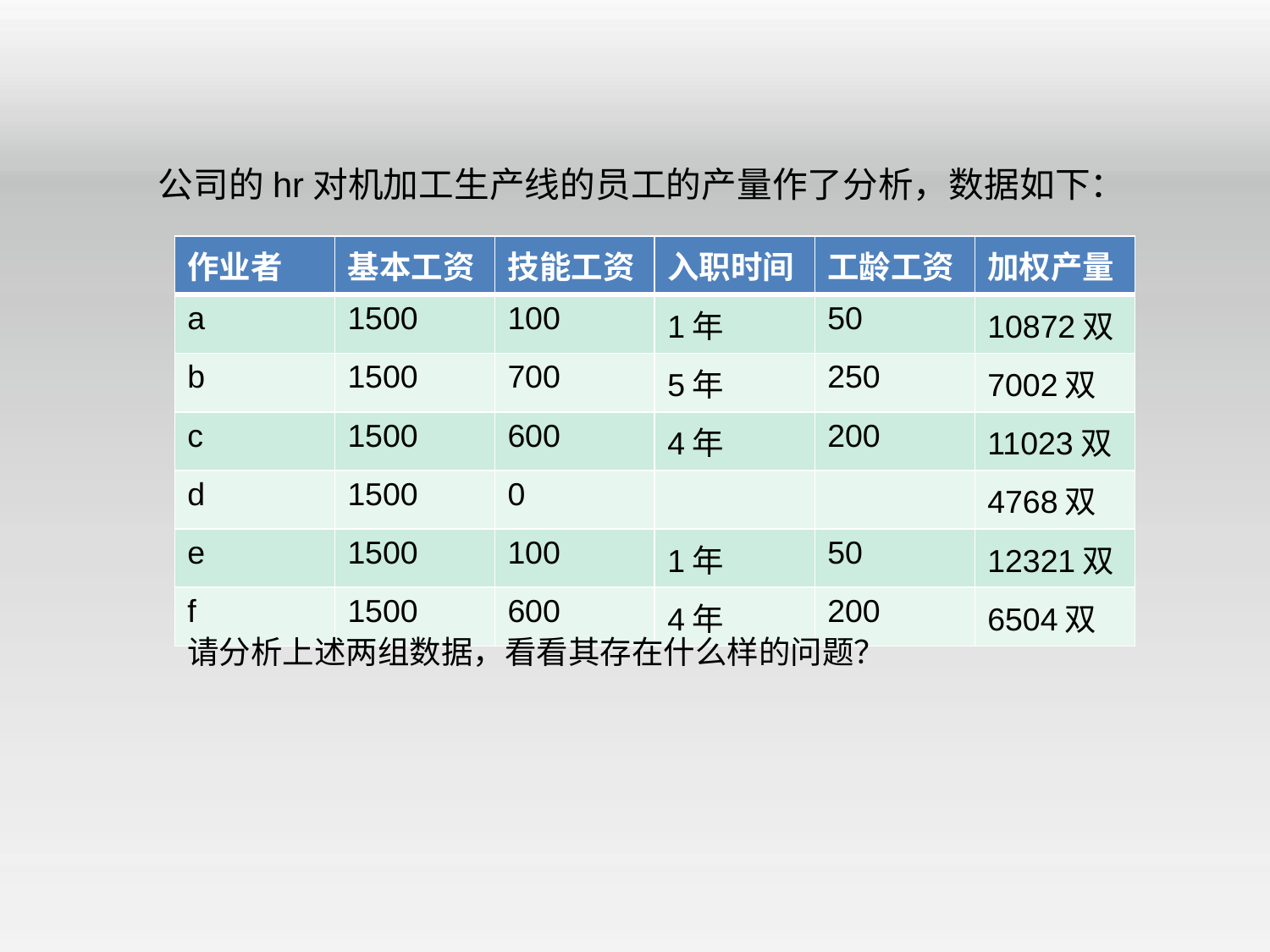

公司的hr对机加工生产线的员工的产量作了分析，数据如下：
| 作业者 | 基本工资 | 技能工资 | 入职时间 | 工龄工资 | 加权产量 |
| --- | --- | --- | --- | --- | --- |
| a | 1500 | 100 | 1年 | 50 | 10872双 |
| b | 1500 | 700 | 5年 | 250 | 7002双 |
| c | 1500 | 600 | 4年 | 200 | 11023双 |
| d | 1500 | 0 |  |  | 4768双 |
| e | 1500 | 100 | 1年 | 50 | 12321双 |
| f | 1500 | 600 | 4年 | 200 | 6504双 |
请分析上述两组数据，看看其存在什么样的问题？